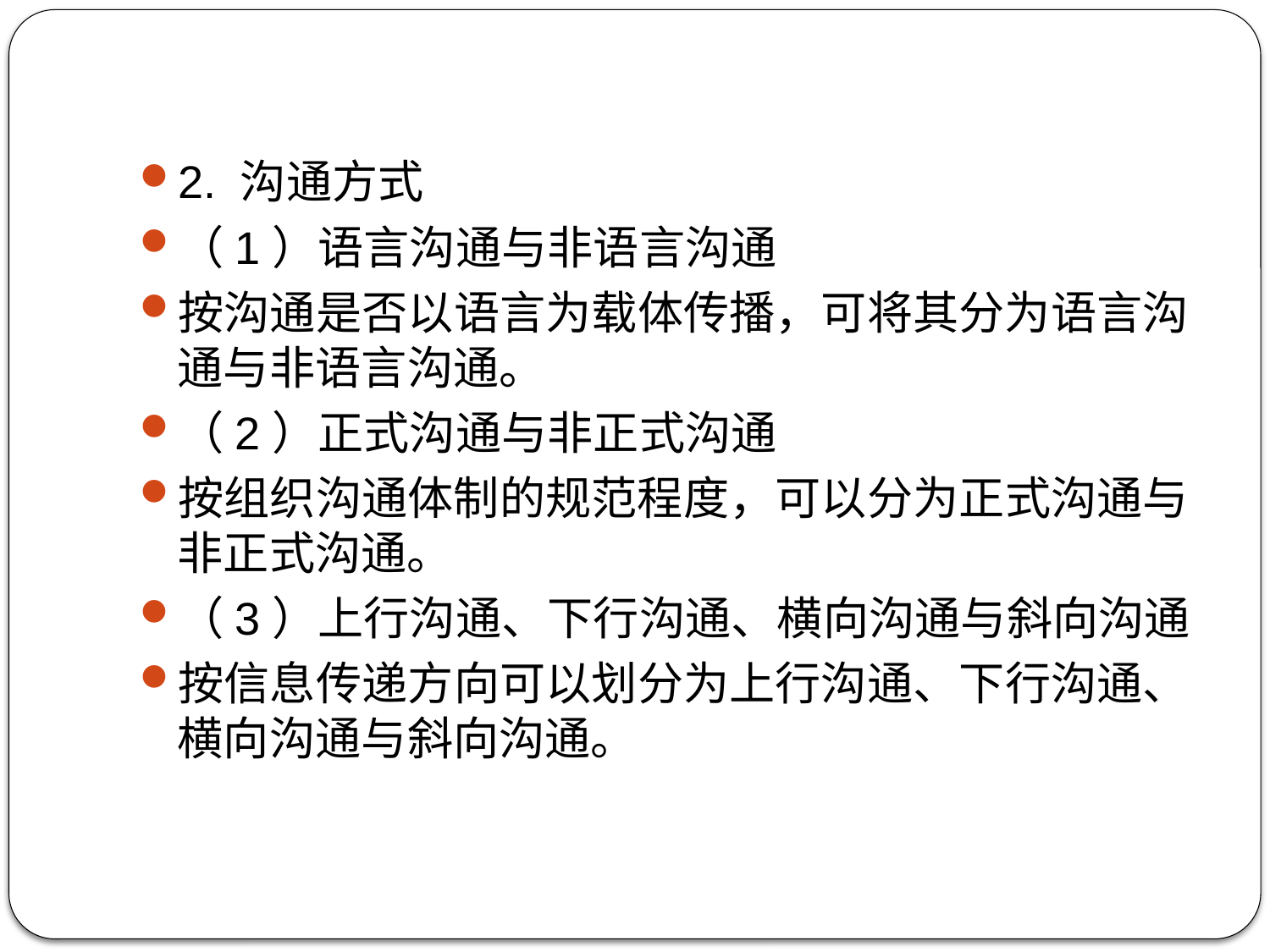

2. 沟通方式
（1）语言沟通与非语言沟通
按沟通是否以语言为载体传播，可将其分为语言沟通与非语言沟通。
（2）正式沟通与非正式沟通
按组织沟通体制的规范程度，可以分为正式沟通与非正式沟通。
（3）上行沟通、下行沟通、横向沟通与斜向沟通
按信息传递方向可以划分为上行沟通、下行沟通、横向沟通与斜向沟通。